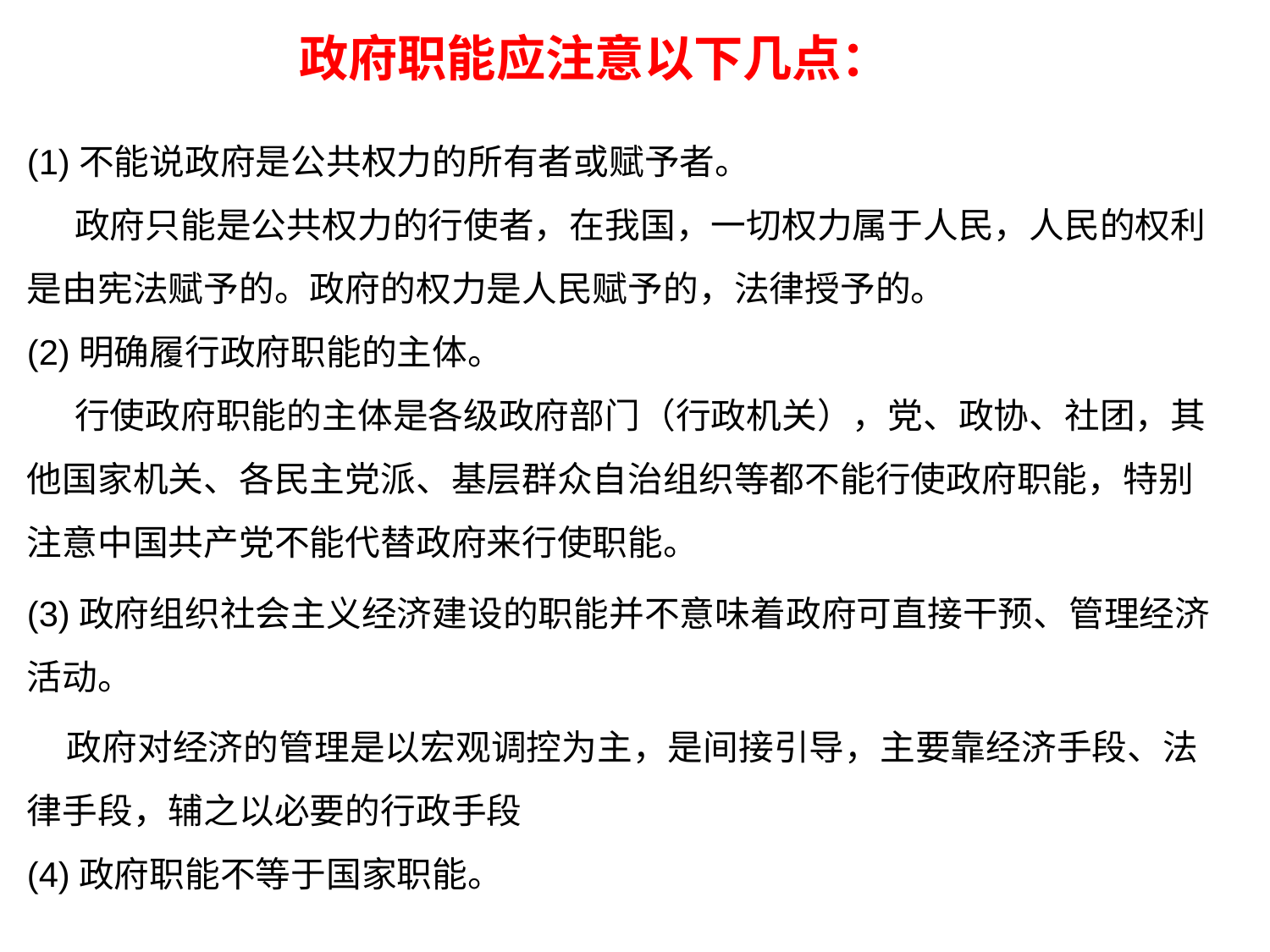

政府职能应注意以下几点：
(1)不能说政府是公共权力的所有者或赋予者。
     政府只能是公共权力的行使者，在我国，一切权力属于人民，人民的权利是由宪法赋予的。政府的权力是人民赋予的，法律授予的。
(2)明确履行政府职能的主体。
     行使政府职能的主体是各级政府部门（行政机关），党、政协、社团，其他国家机关、各民主党派、基层群众自治组织等都不能行使政府职能，特别注意中国共产党不能代替政府来行使职能。
(3)政府组织社会主义经济建设的职能并不意味着政府可直接干预、管理经济活动。
    政府对经济的管理是以宏观调控为主，是间接引导，主要靠经济手段、法律手段，辅之以必要的行政手段
(4)政府职能不等于国家职能。